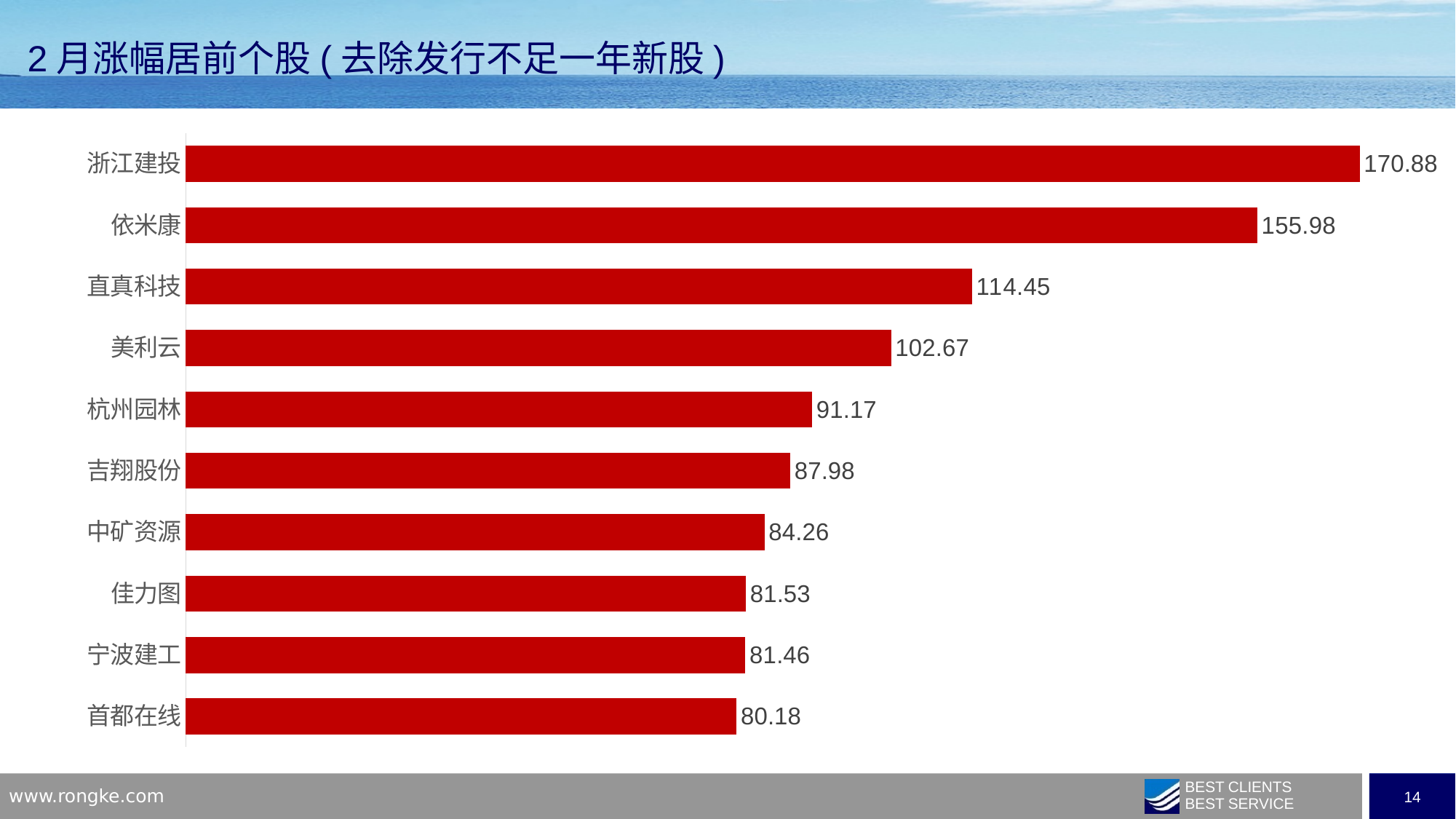

2月涨幅居前个股(去除发行不足一年新股)

### Chart

| Category | 月涨跌幅 |
|---|---|
| 浙江建投 | 170.88122605364 |
| 依米康 | 155.98227474151 |
| 直真科技 | 114.44912703191 |
| 美利云 | 102.67295597484 |
| 杭州园林 | 91.174473862865 |
| 吉翔股份 | 87.982456140351 |
| 中矿资源 | 84.25641025641 |
| 佳力图 | 81.529581529582 |
| 宁波建工 | 81.463414634146 |
| 首都在线 | 80.176565008026 |